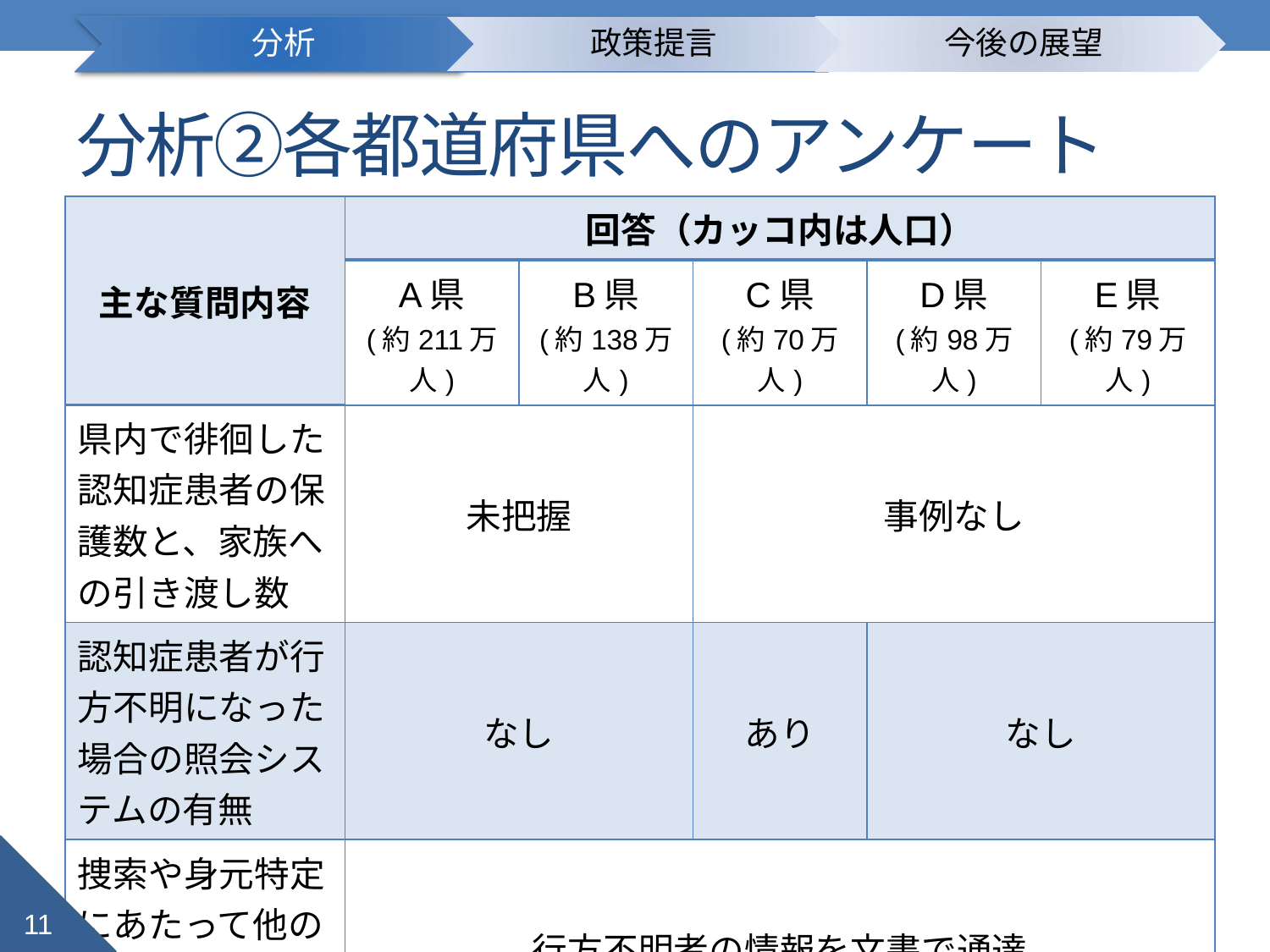

分析
政策提言
今後の展望
# 分析②各都道府県へのアンケート
| 主な質問内容 | 回答（カッコ内は人口） |  |  |  |  |
| --- | --- | --- | --- | --- | --- |
|  | A県 (約211万人) | B県 (約138万人) | C県 (約70万人) | D県 (約98万人) | E県 (約79万人) |
| 県内で徘徊した認知症患者の保護数と、家族への引き渡し数 | 未把握 |  | 事例なし |  |  |
| 認知症患者が行方不明になった場合の照会システムの有無 | なし |  | あり | なし |  |
| 捜索や身元特定にあたって他の都道府県との連携について | 行方不明者の情報を文書で通達 |  |  |  |  |
11